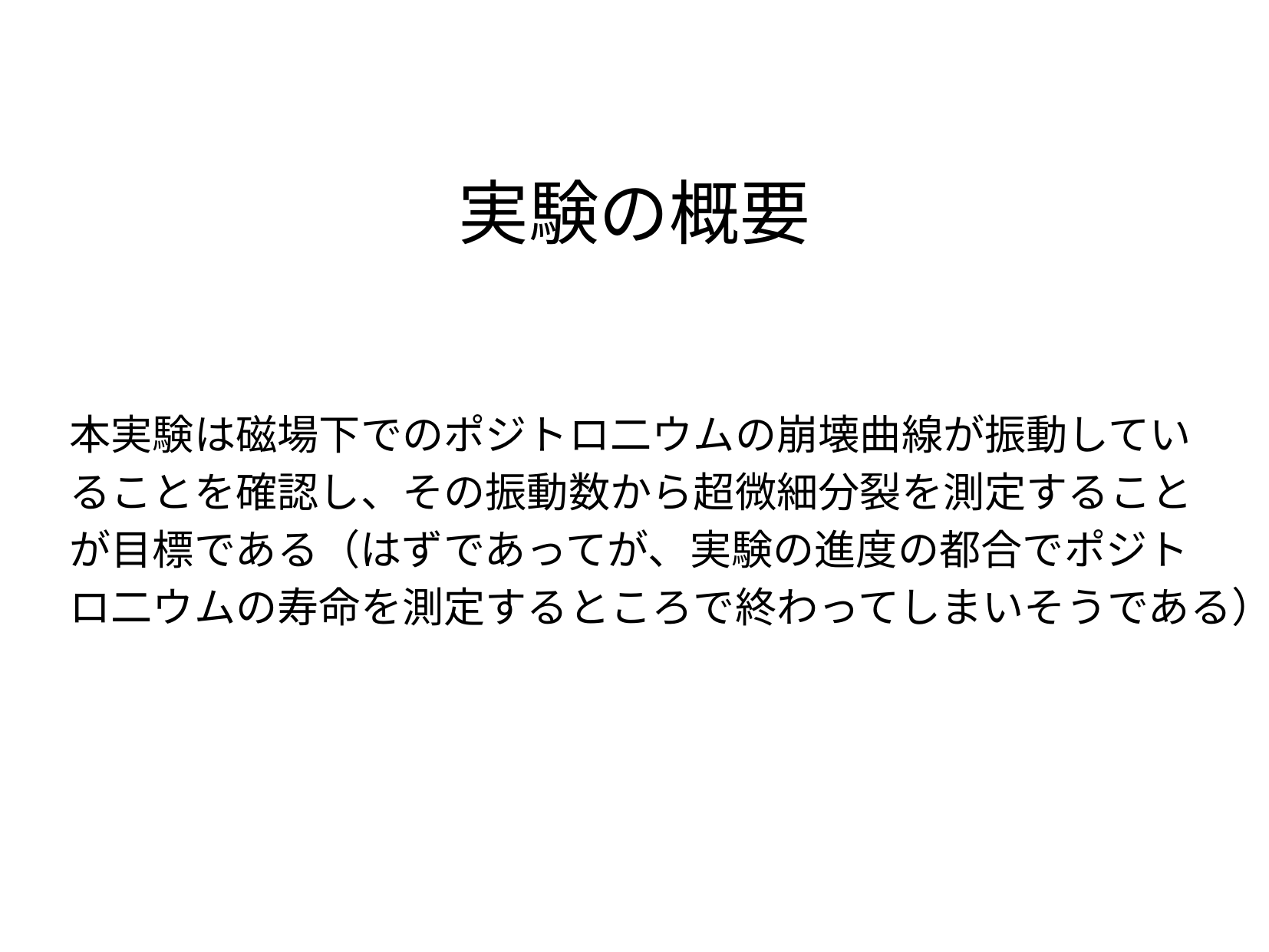

実験の概要
本実験は磁場下でのポジトロ二ウムの崩壊曲線が振動してい
ることを確認し、その振動数から超微細分裂を測定すること
が目標である（はずであってが、実験の進度の都合でポジト
ロ二ウムの寿命を測定するところで終わってしまいそうである）